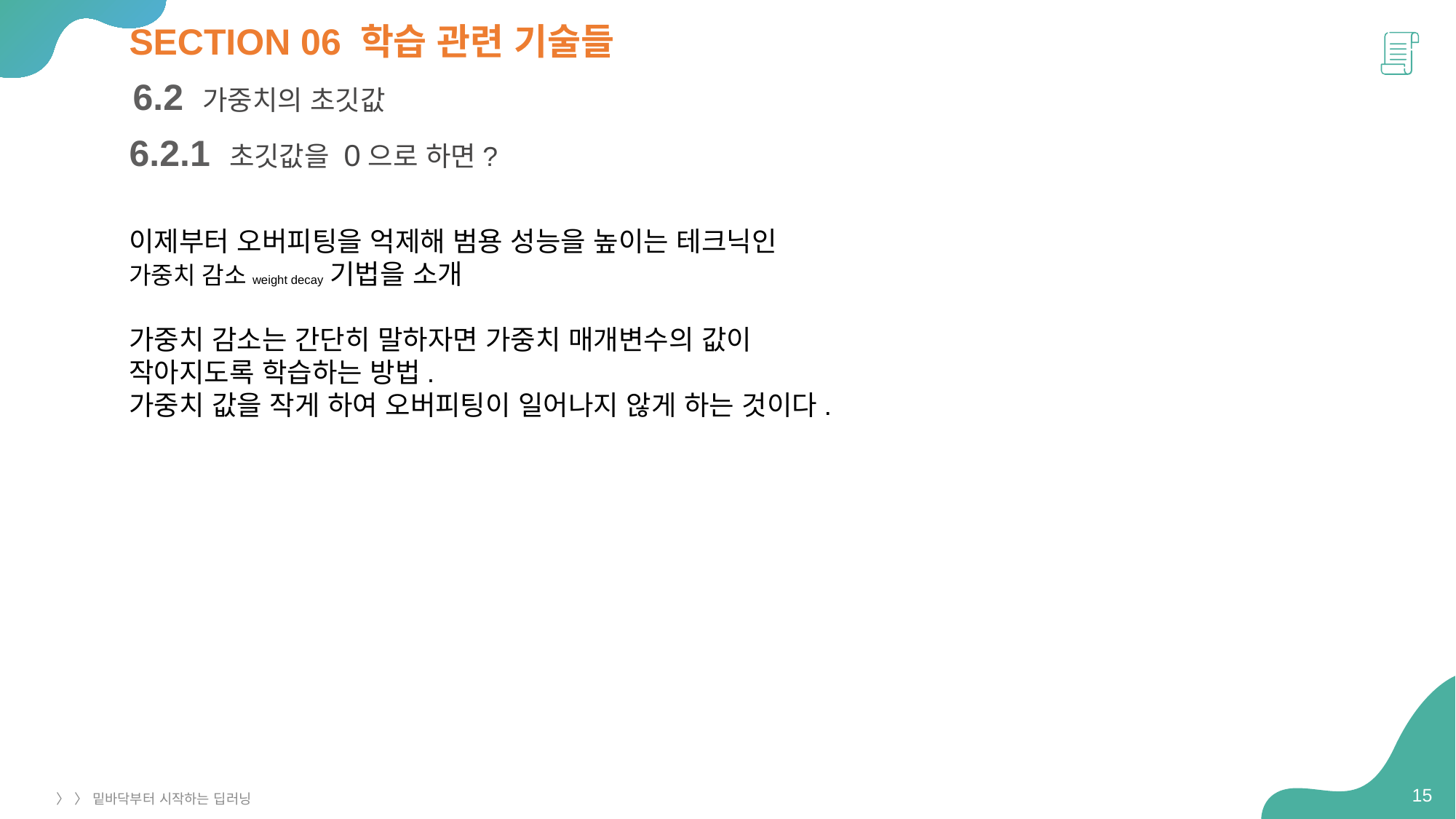

# SECTION 06 학습 관련 기술들
6.2 가중치의 초깃값
6.2.1 초깃값을 0으로 하면?
이제부터 오버피팅을 억제해 범용 성능을 높이는 테크닉인 가중치 감소weight decay 기법을 소개
가중치 감소는 간단히 말하자면 가중치 매개변수의 값이 작아지도록 학습하는 방법.
가중치 값을 작게 하여 오버피팅이 일어나지 않게 하는 것이다.
15
〉 〉 밑바닥부터 시작하는 딥러닝